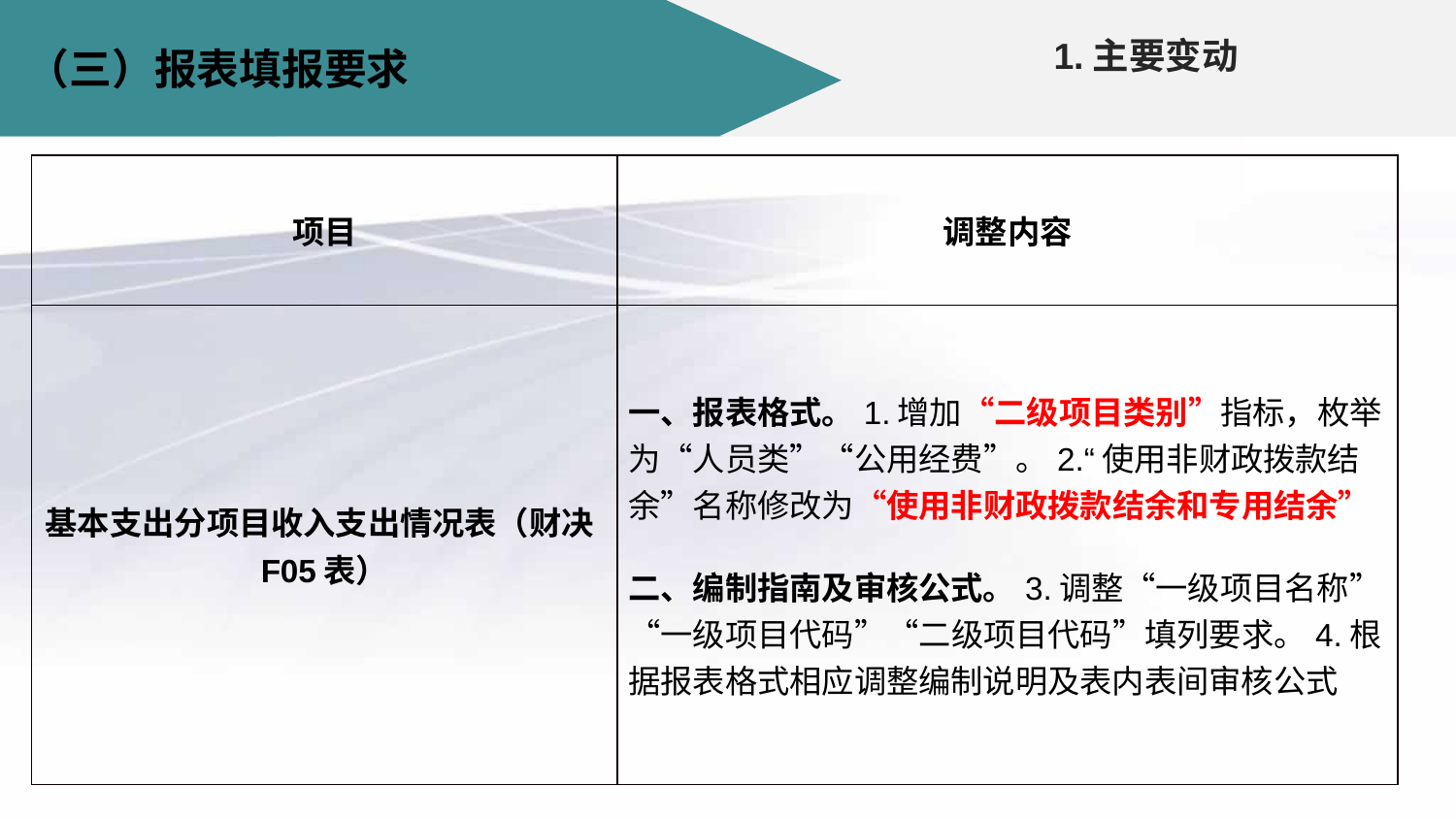

1.主要变动
（三）报表填报要求
#

| 项目 | 调整内容 |
| --- | --- |
| 基本支出分项目收入支出情况表（财决F05表） | 一、报表格式。1.增加“二级项目类别”指标，枚举为“人员类”“公用经费”。2.“使用非财政拨款结余”名称修改为“使用非财政拨款结余和专用结余” 二、编制指南及审核公式。3.调整“一级项目名称”“一级项目代码”“二级项目代码”填列要求。4.根据报表格式相应调整编制说明及表内表间审核公式 |